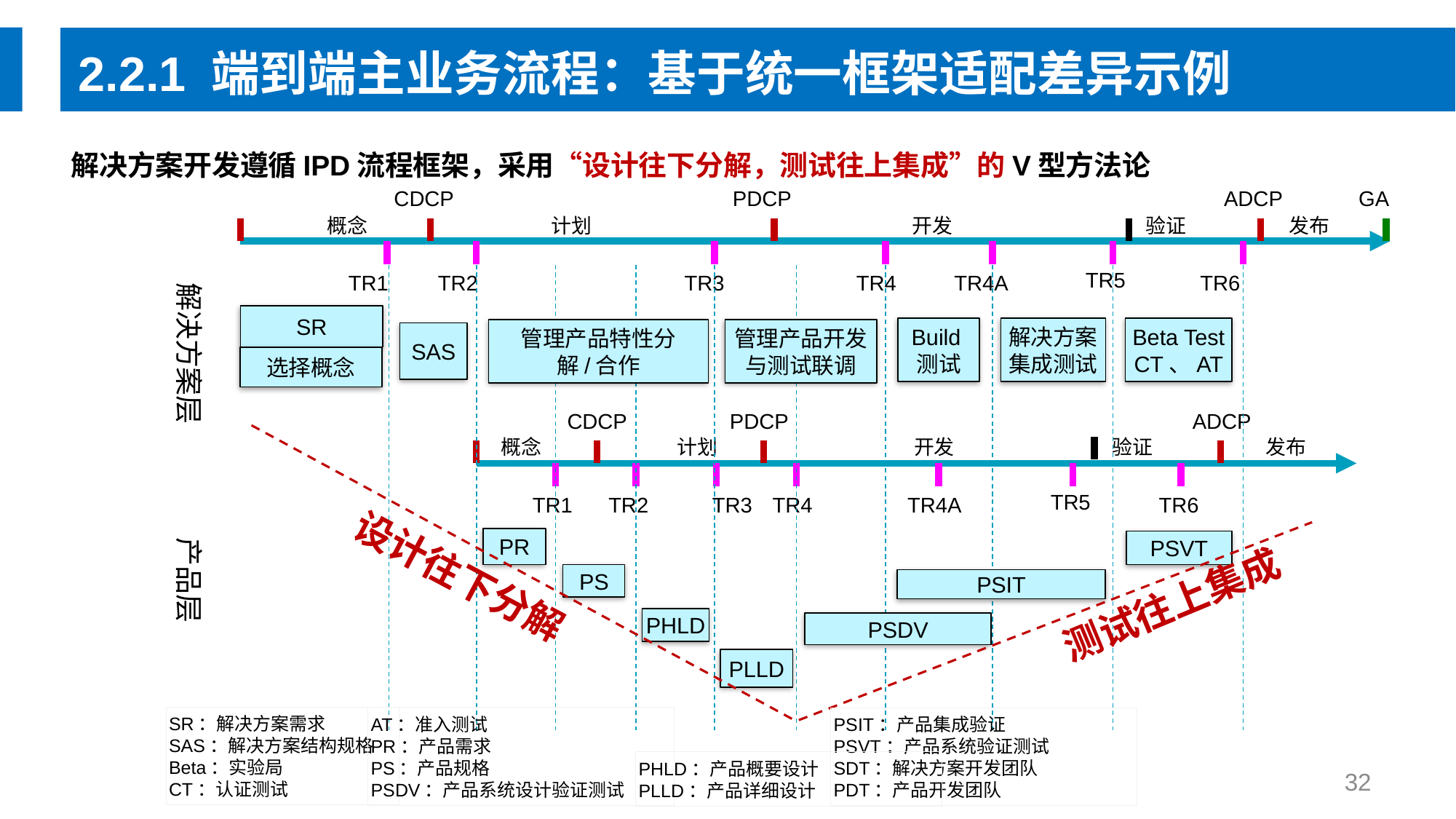

2.2.1 端到端主业务流程：基于统一框架适配差异示例
解决方案开发遵循IPD流程框架，采用“设计往下分解，测试往上集成”的V型方法论
CDCP
PDCP
ADCP
GA
概念
计划
开发
验证
发布
TR5
TR1
TR2
TR3
TR4
TR4A
TR6
解决方案层
SR
Beta Test
CT、AT
解决方案集成测试
Build测试
管理产品开发与测试联调
管理产品特性分解/合作
SAS
选择概念
CDCP
PDCP
ADCP
概念
计划
开发
验证
发布
TR5
TR1
TR2
TR3
TR4
TR4A
TR6
产品层
PR
PSVT
设计往下分解
PS
PSIT
测试往上集成
PHLD
PSDV
PLLD
SR：解决方案需求
SAS：解决方案结构规格
Beta：实验局
CT：认证测试
AT：准入测试
PR：产品需求
PS：产品规格
PSDV：产品系统设计验证测试
PSIT：产品集成验证
PSVT：产品系统验证测试
SDT：解决方案开发团队
PDT：产品开发团队
PHLD：产品概要设计
PLLD：产品详细设计
32
32